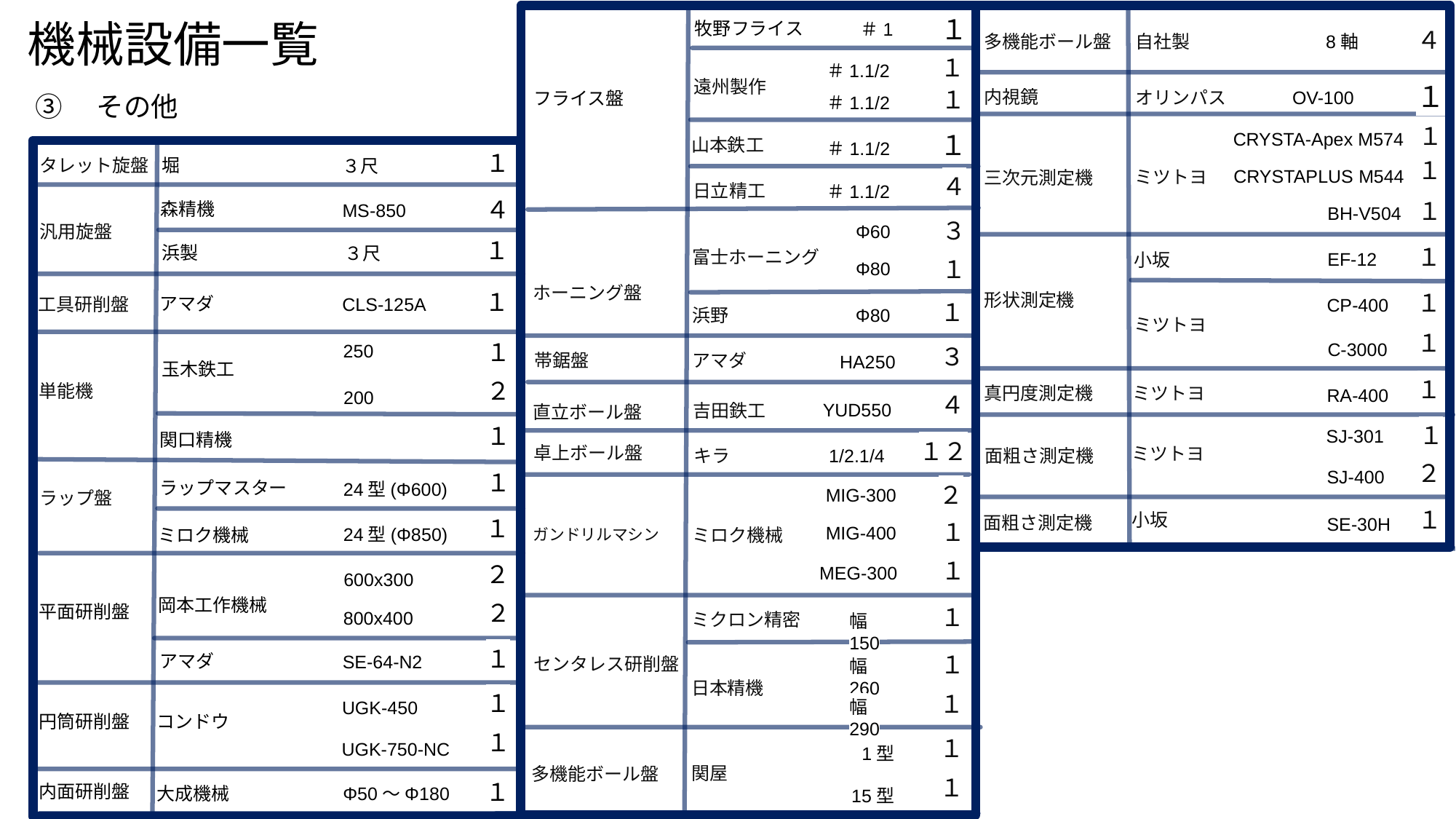

１
機械設備一覧
牧野フライス
＃1
４
8軸
多機能ボール盤
自社製
１
＃1.1/2
遠州製作
１
１
内視鏡
オリンパス
OV-100
フライス盤
③　その他
＃1.1/2
１
CRYSTA-Apex M574
１
山本鉄工
＃1.1/2

１
堀
タレット旋盤
３尺
１
CRYSTAPLUS M544
ミツトヨ
三次元測定機
４
日立精工
＃1.1/2
４
１
森精機
MS-850
BH-V504
３
Φ60
汎用旋盤
１
浜製
１
３尺
富士ホーニング
EF-12
小坂
１
Φ80
ホーニング盤
１
１
形状測定機
アマダ
工具研削盤
CLS-125A
CP-400
１
浜野
Φ80
ミツトヨ
１
１
C-3000
250
３
帯鋸盤
アマダ
HA250
玉木鉄工
１
２
単能機
ミツトヨ
真円度測定機
RA-400
200
４
YUD550
吉田鉄工
直立ボール盤
１
１
SJ-301
関口精機
１２
卓上ボール盤
ミツトヨ
1/2.1/4
キラ
面粗さ測定機
２
SJ-400
１
ラップマスター
24型(Φ600)
２
MIG-300
ラップ盤
１
小坂
面粗さ測定機
SE-30H
１
１
MIG-400
24型(Φ850)
ミロク機械
ミロク機械
ガンドリルマシン
１
２
MEG-300
600x300
岡本工作機械
２
平面研削盤
１
800x400
ミクロン精密
幅150
１
１
アマダ
SE-64-N2
センタレス研削盤
幅260
日本精機
１
１
幅290
UGK-450
円筒研削盤
コンドウ
１
１
UGK-750-NC
1型
関屋
多機能ボール盤
１
１
内面研削盤
Φ50～Φ180
大成機械
15型